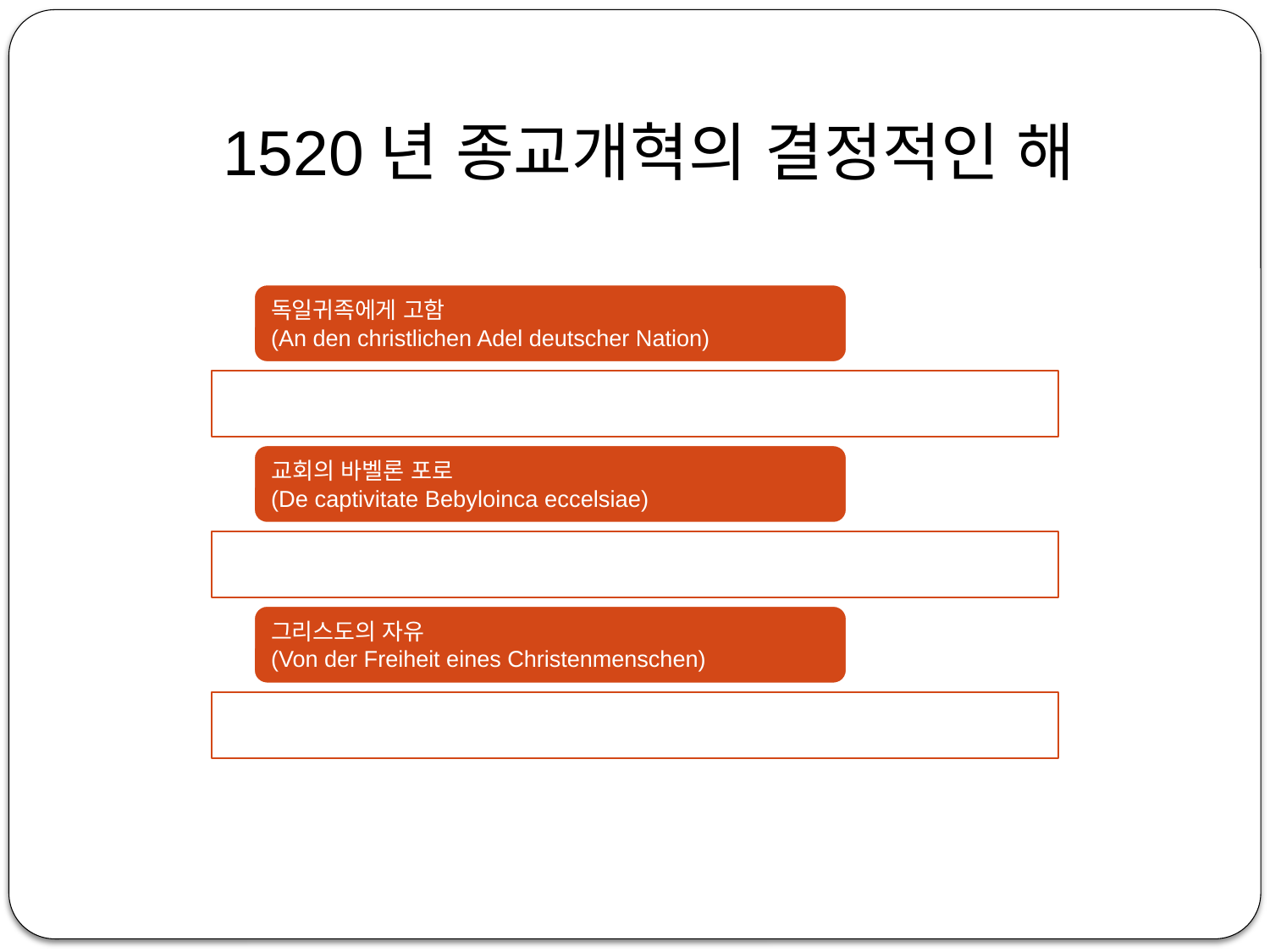

1520년 종교개혁의 결정적인 해
독일귀족에게 고함
(An den christlichen Adel deutscher Nation)
교회의 바벨론 포로
(De captivitate Bebyloinca eccelsiae)
그리스도의 자유
(Von der Freiheit eines Christenmenschen)